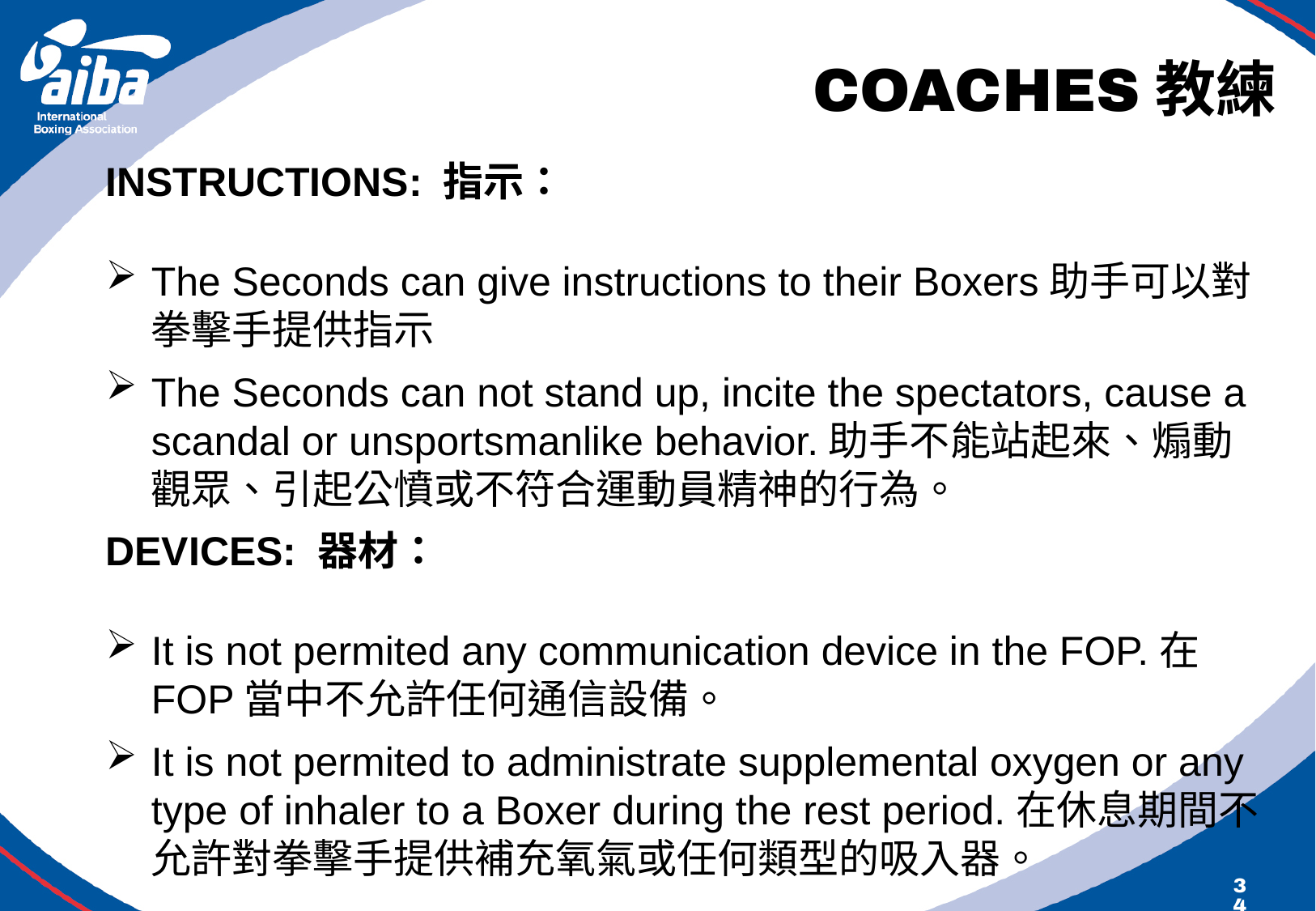

# COACHES教練
INSTRUCTIONS: 指示：

The Seconds can give instructions to their Boxers助手可以對拳擊手提供指示
The Seconds can not stand up, incite the spectators, cause a scandal or unsportsmanlike behavior.助手不能站起來、煽動觀眾、引起公憤或不符合運動員精神的行為。
DEVICES: 器材：

It is not permited any communication device in the FOP.在FOP當中不允許任何通信設備。
It is not permited to administrate supplemental oxygen or any type of inhaler to a Boxer during the rest period.在休息期間不允許對拳擊手提供補充氧氣或任何類型的吸入器。

342